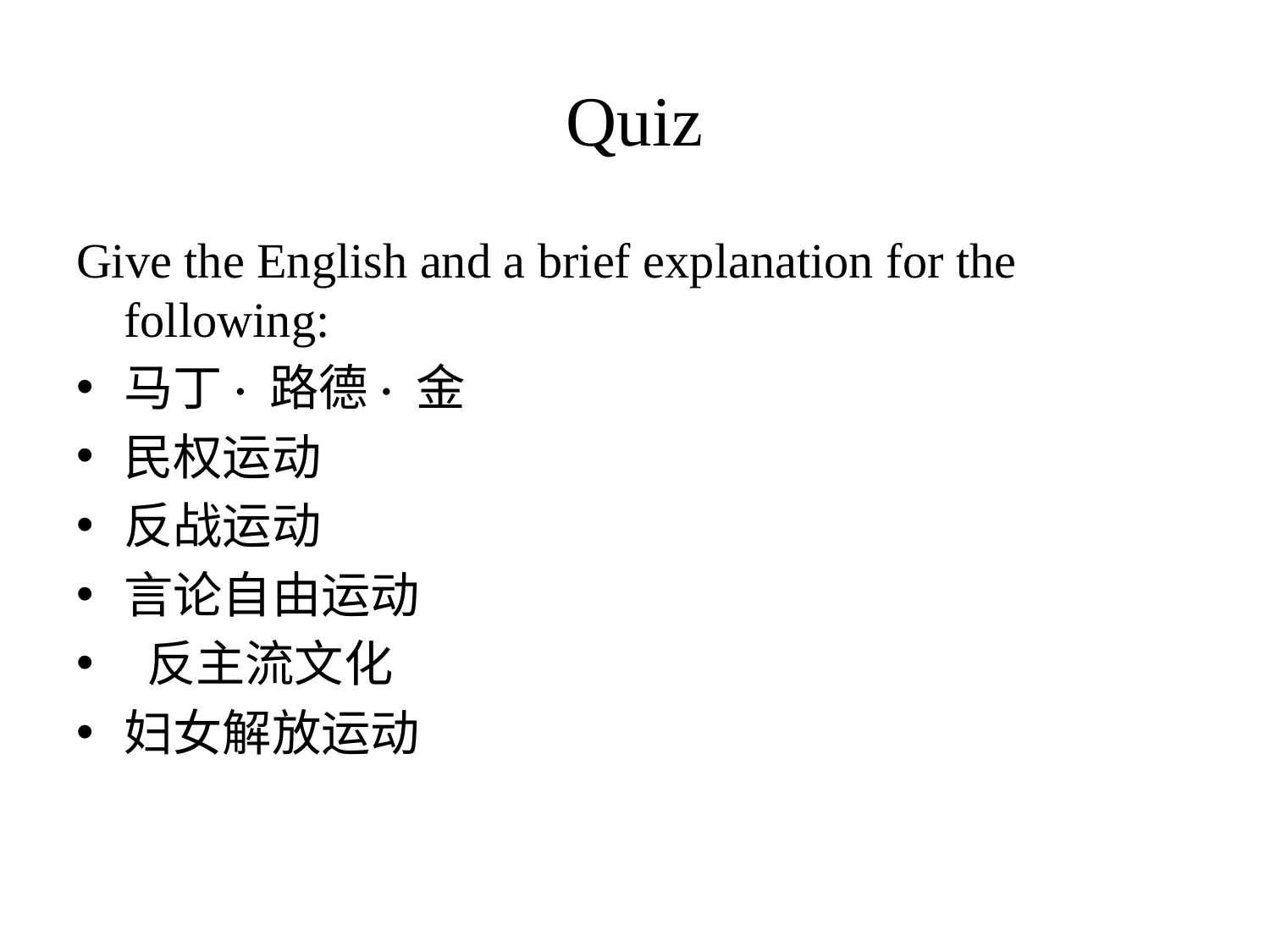

# Quiz
Give the English and a brief explanation for the following:
马丁· 路德· 金
民权运动
反战运动
言论自由运动
 反主流文化
妇女解放运动